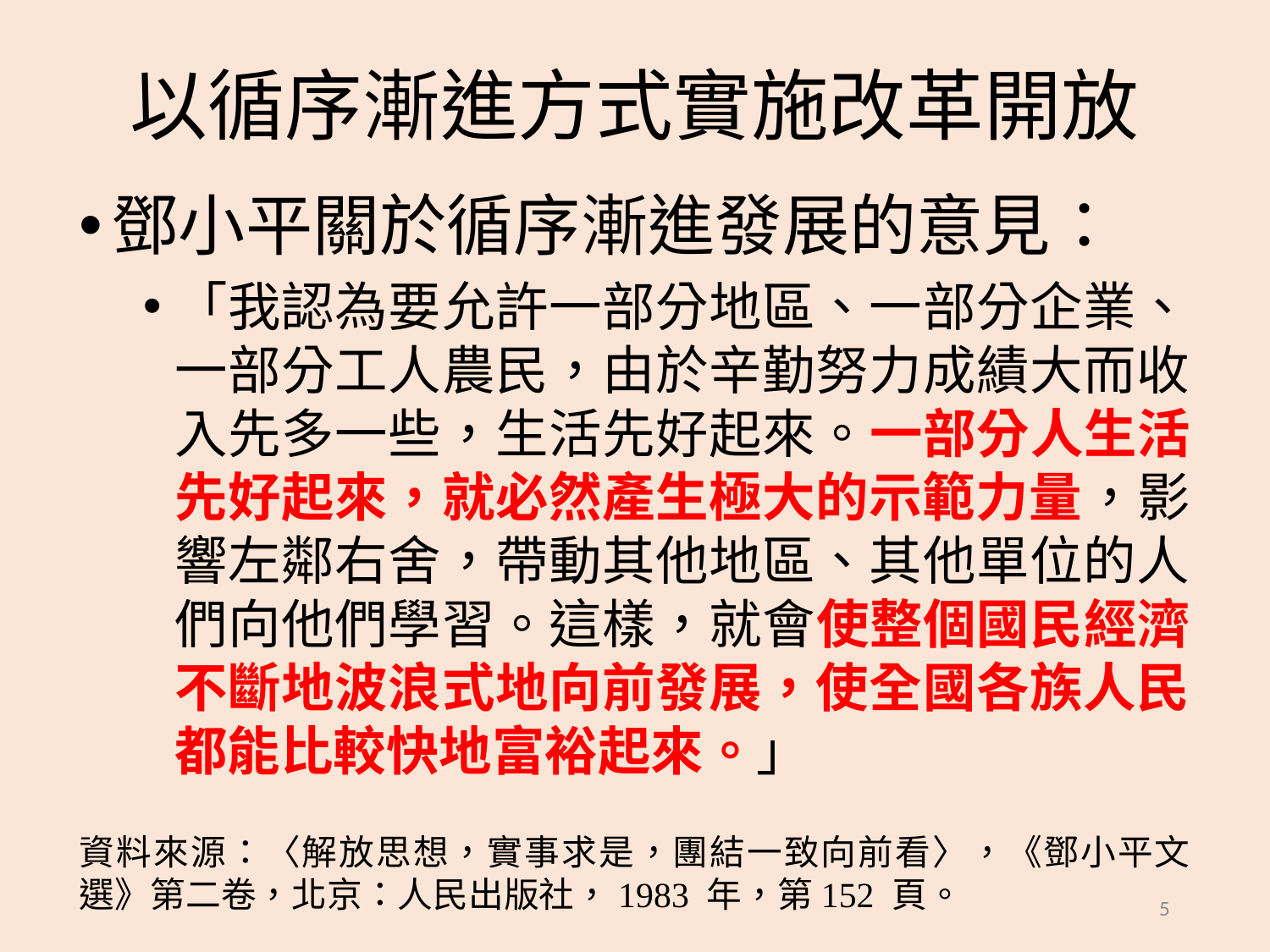

# 以循序漸進方式實施改革開放
鄧小平關於循序漸進發展的意見：
「我認為要允許一部分地區、一部分企業、一部分工人農民，由於辛勤努力成績大而收入先多一些，生活先好起來。一部分人生活先好起來，就必然產生極大的示範力量，影響左鄰右舍，帶動其他地區、其他單位的人們向他們學習。這樣，就會使整個國民經濟不斷地波浪式地向前發展，使全國各族人民都能比較快地富裕起來。」

資料來源：〈解放思想，實事求是，團結一致向前看〉，《鄧小平文選》第二卷，北京：人民出版社，1983 年，第152 頁。
5